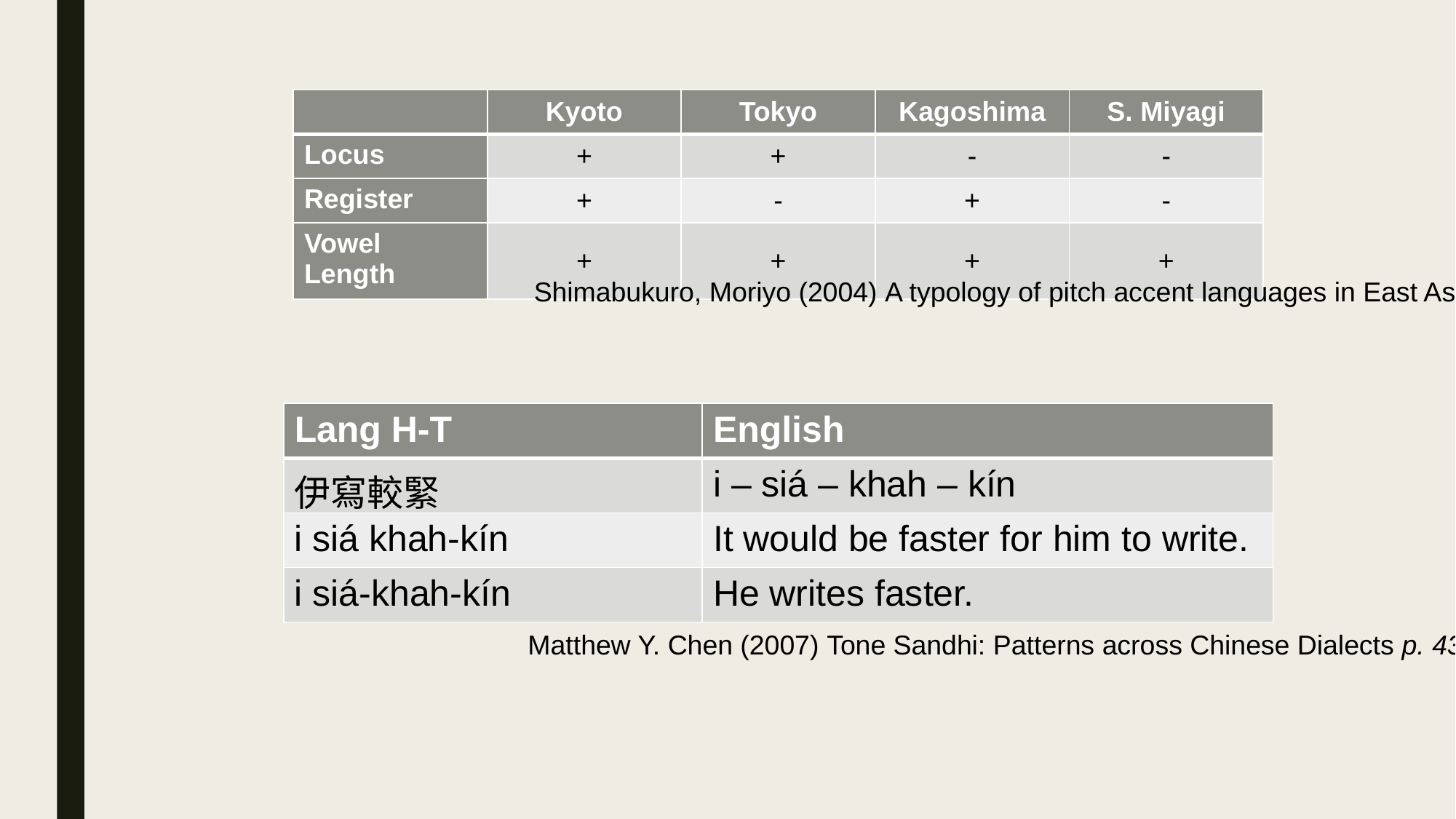

|  | Kyoto | Tokyo | Kagoshima | S. Miyagi |
| --- | --- | --- | --- | --- |
| Locus | + | + | - | - |
| Register | + | - | + | - |
| Vowel Length | + | + | + | + |
Shimabukuro, Moriyo (2004) A typology of pitch accent languages in East Asia
| Lang H-T | English |
| --- | --- |
| 伊寫較緊 | i – siá – khah – kín |
| i siá khah-kín | It would be faster for him to write. |
| i siá-khah-kín | He writes faster. |
Matthew Y. Chen (2007) Tone Sandhi: Patterns across Chinese Dialects p. 439